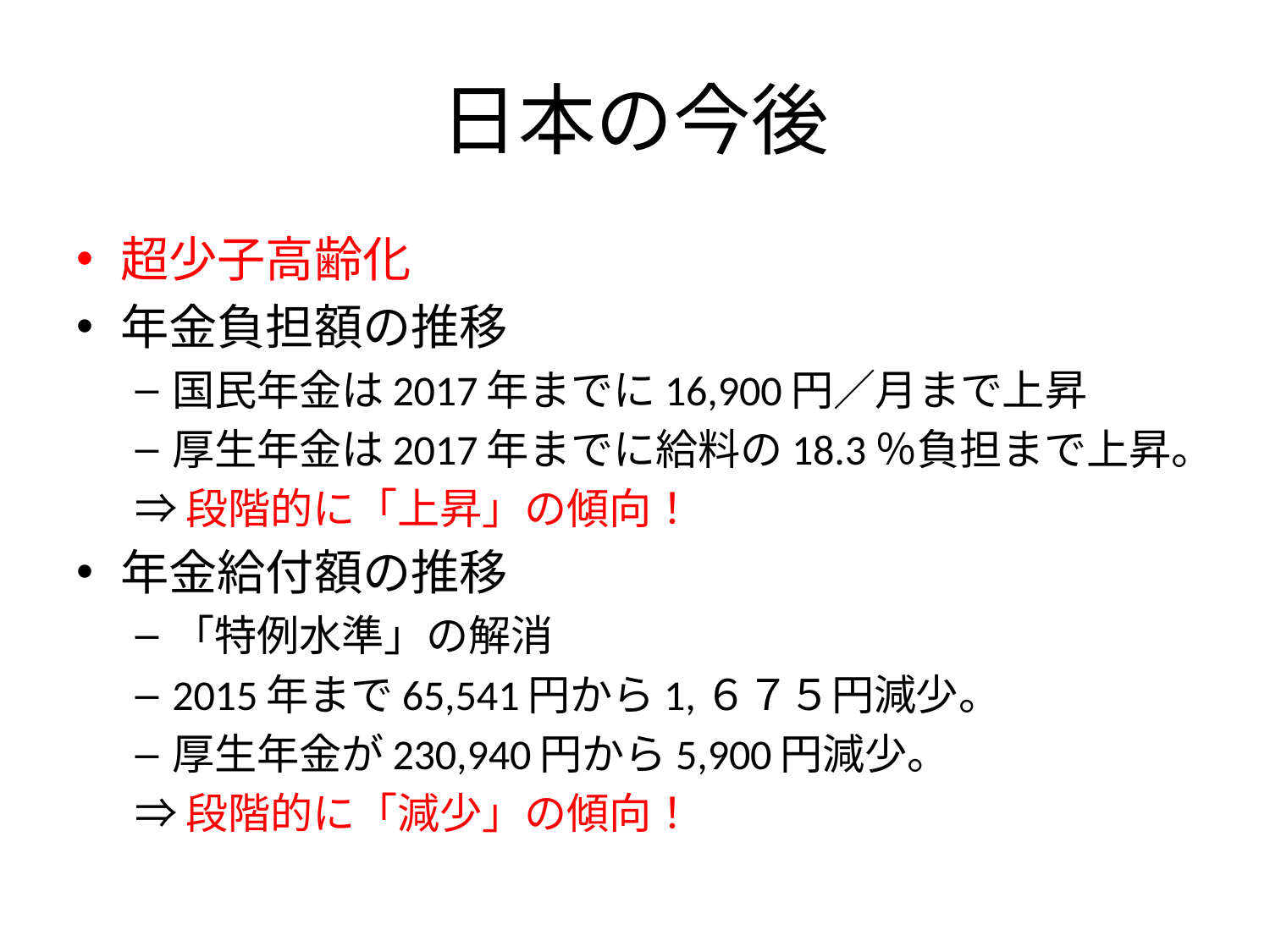

# 日本の今後
超少子高齢化
年金負担額の推移
国民年金は2017年までに16,900円／月まで上昇
厚生年金は2017年までに給料の18.3％負担まで上昇。
⇒段階的に「上昇」の傾向！
年金給付額の推移
「特例水準」の解消
2015年まで65,541円から1,６７５円減少。
厚生年金が230,940円から5,900円減少。
⇒段階的に「減少」の傾向！